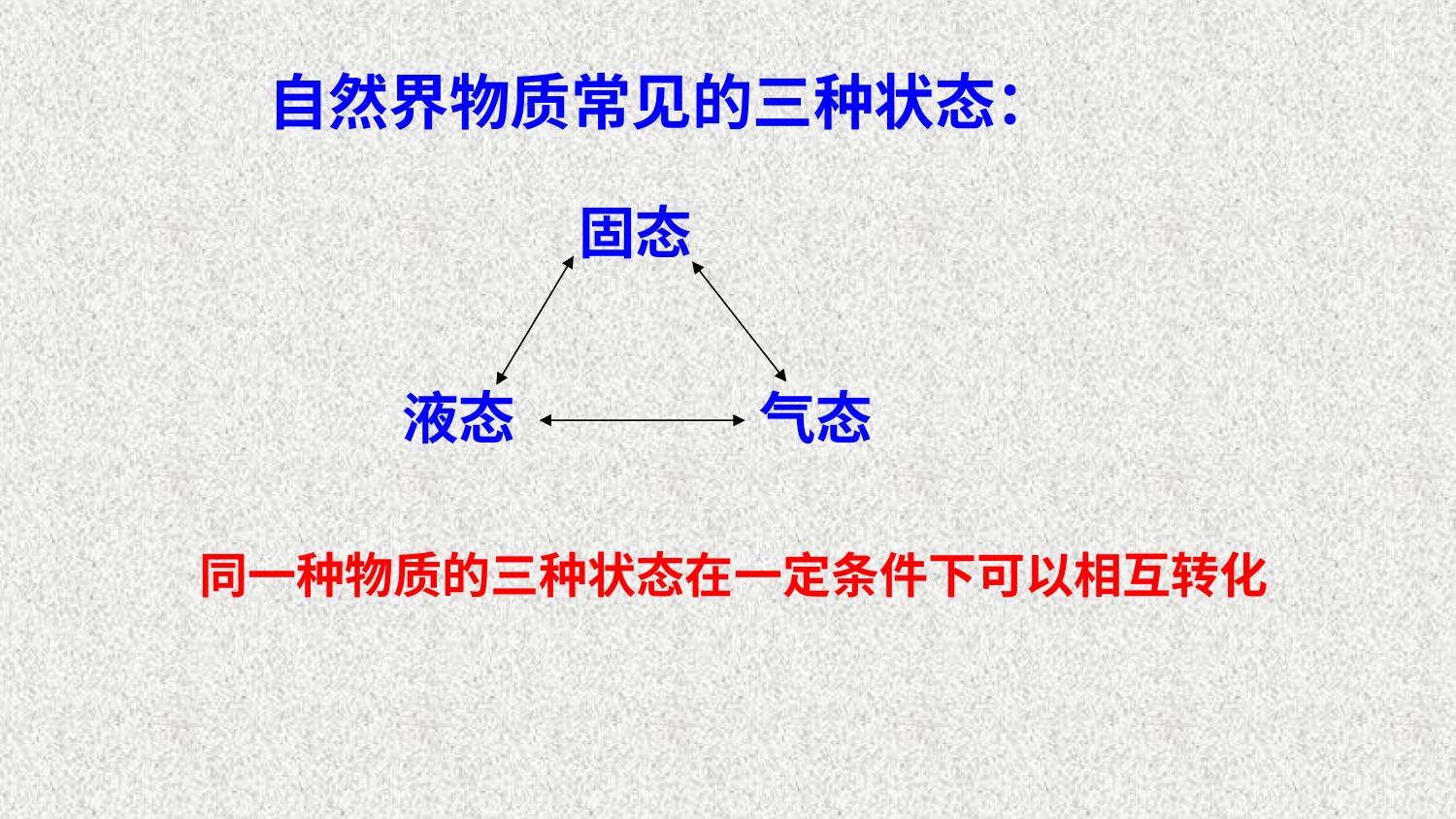

自然界物质常见的三种状态：
固态
气态
液态

同一种物质的三种状态在一定条件下可以相互转化